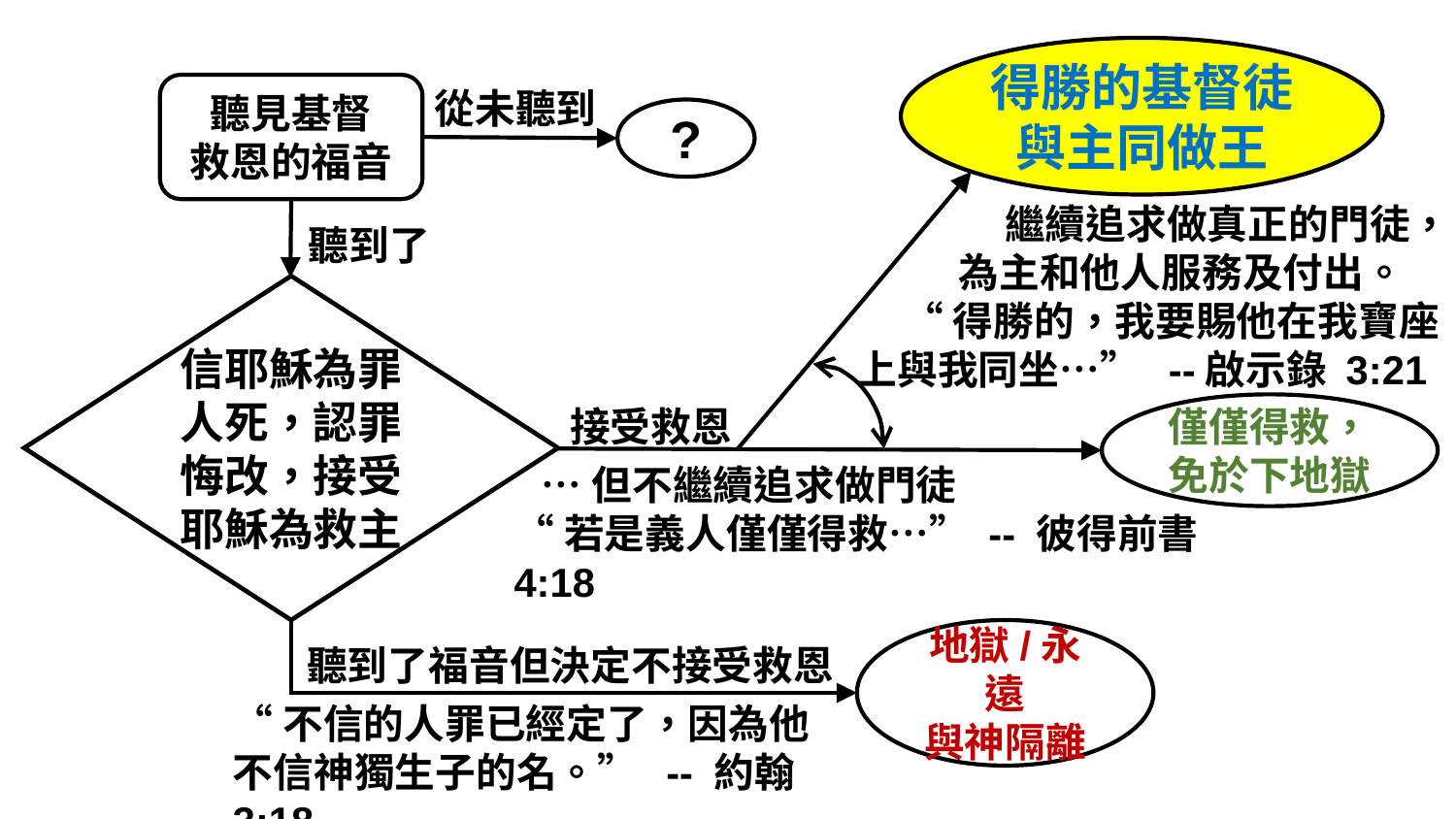

得勝的基督徒
與主同做王
聽見基督
救恩的福音
從未聽到
?
               繼續追求做真正的門徒，
          為主和他人服務及付出。
     “得勝的，我要賜他在我寶座上與我同坐…”  --啟示錄 3:21
聽到了
信耶穌為罪
人死，認罪
悔改，接受
耶穌為救主

僅僅得救，
免於下地獄
     接受救恩

   …但不繼續追求做門徒
“若是義人僅僅得救…” -- 彼得前書 4:18
地獄/永遠
與神隔離
       聽到了福音但決定不接受救恩

“不信的人罪已經定了，因為他不信神獨生子的名。”  -- 約翰 3:18